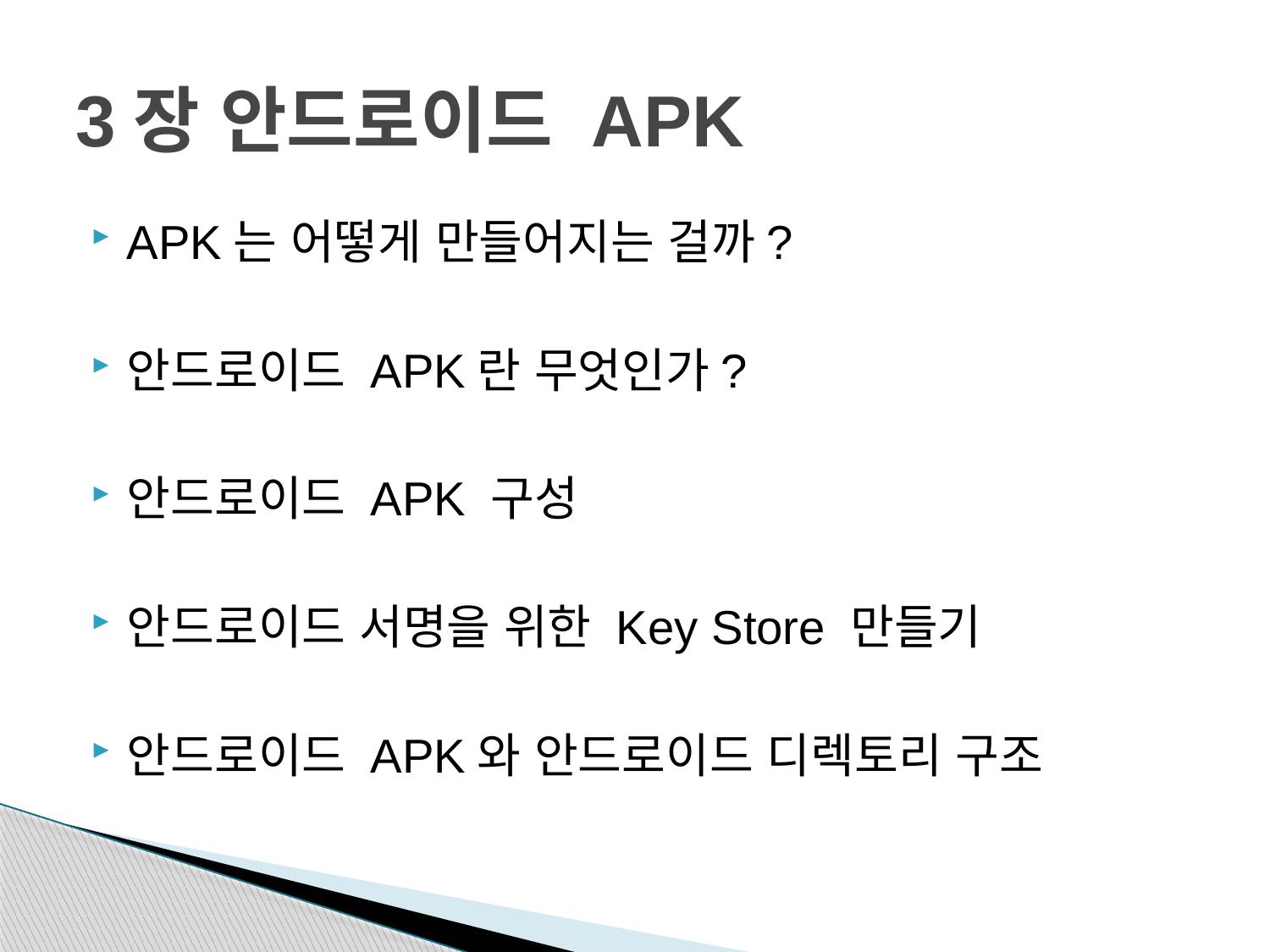

# 3장 안드로이드 APK
APK는 어떻게 만들어지는 걸까?

안드로이드 APK란 무엇인가?

안드로이드 APK 구성

안드로이드 서명을 위한 Key Store 만들기

안드로이드 APK와 안드로이드 디렉토리 구조